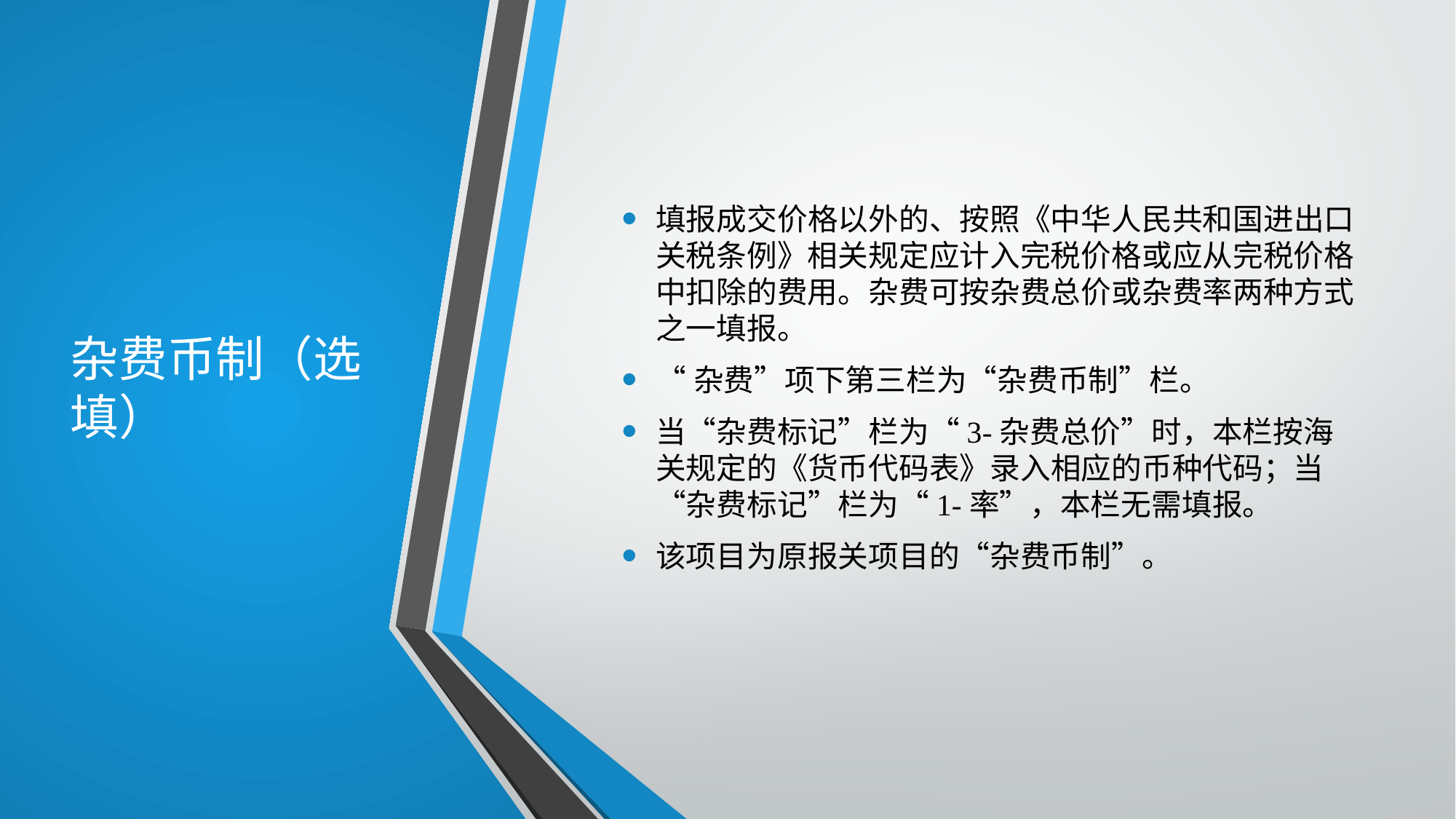

# 杂费币制（选填）
填报成交价格以外的、按照《中华人民共和国进出口关税条例》相关规定应计入完税价格或应从完税价格中扣除的费用。杂费可按杂费总价或杂费率两种方式之一填报。
“杂费”项下第三栏为“杂费币制”栏。
当“杂费标记”栏为“3-杂费总价”时，本栏按海关规定的《货币代码表》录入相应的币种代码；当“杂费标记”栏为“1-率”，本栏无需填报。
该项目为原报关项目的“杂费币制”。